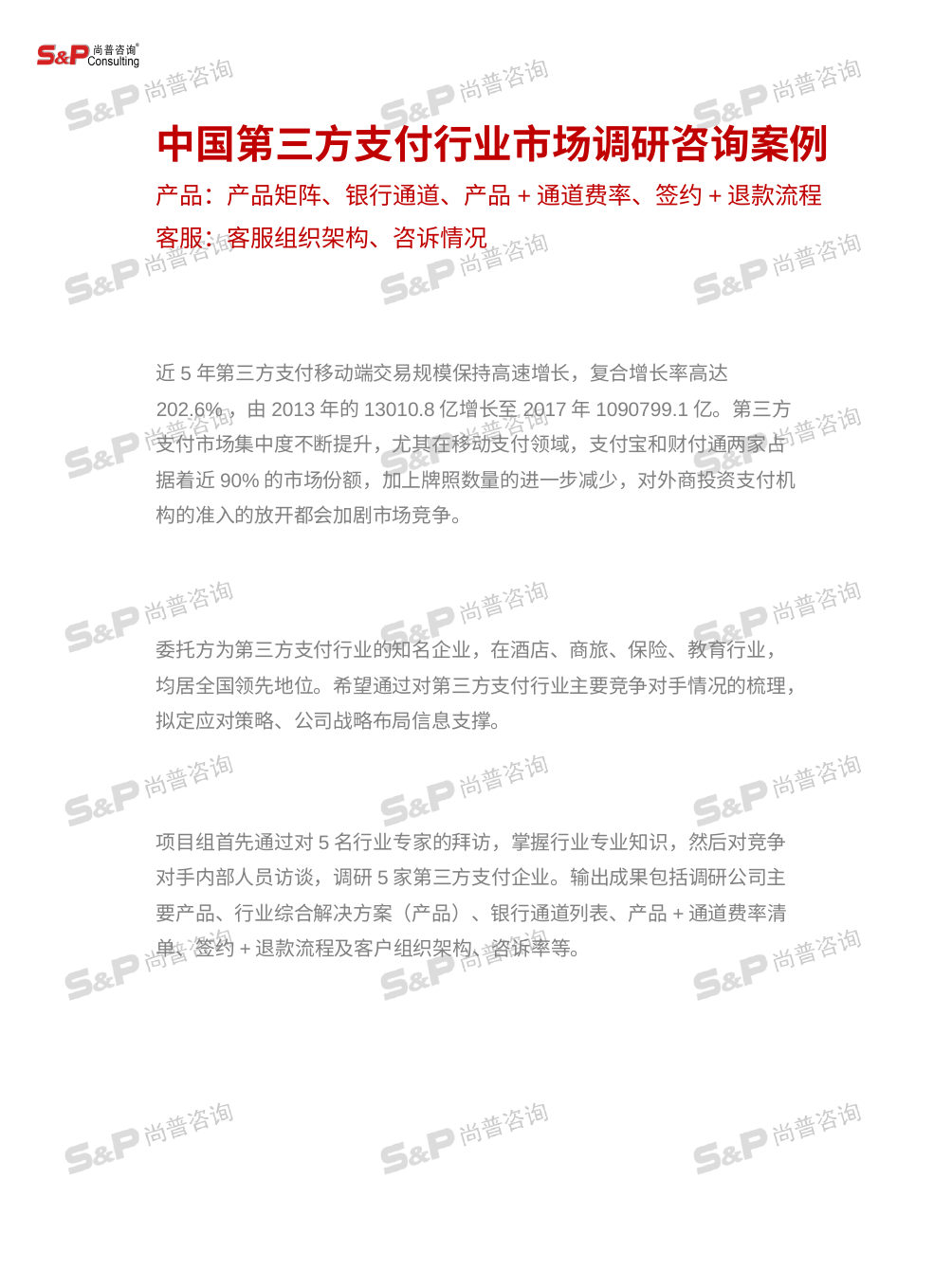

中国第三方支付行业市场调研咨询案例
产品：产品矩阵、银行通道、产品+通道费率、签约+退款流程
客服：客服组织架构、咨诉情况

近5年第三方支付移动端交易规模保持高速增长，复合增长率高达202.6%，由2013年的13010.8亿增长至2017年1090799.1亿。第三方支付市场集中度不断提升，尤其在移动支付领域，支付宝和财付通两家占据着近90%的市场份额，加上牌照数量的进一步减少，对外商投资支付机构的准入的放开都会加剧市场竞争。

委托方为第三方支付行业的知名企业，在酒店、商旅、保险、教育行业，均居全国领先地位。希望通过对第三方支付行业主要竞争对手情况的梳理，拟定应对策略、公司战略布局信息支撑。

项目组首先通过对5名行业专家的拜访，掌握行业专业知识，然后对竞争对手内部人员访谈，调研5家第三方支付企业。输出成果包括调研公司主要产品、行业综合解决方案（产品）、银行通道列表、产品+通道费率清单、签约+退款流程及客户组织架构、咨诉率等。